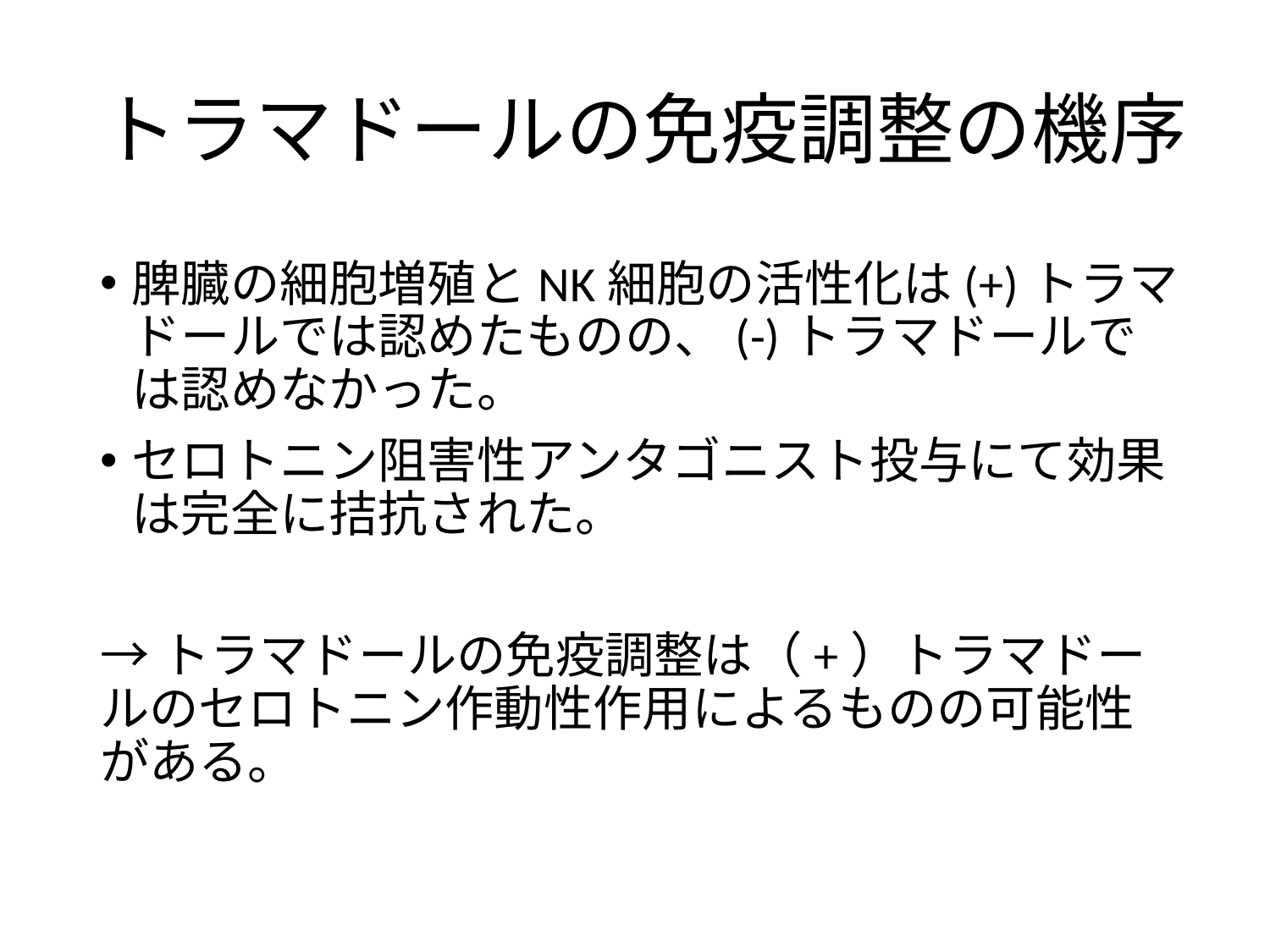

# トラマドールの免疫調整の機序
脾臓の細胞増殖とNK細胞の活性化は(+)トラマドールでは認めたものの、(-)トラマドールでは認めなかった。
セロトニン阻害性アンタゴニスト投与にて効果は完全に拮抗された。

→トラマドールの免疫調整は（+）トラマドールのセロトニン作動性作用によるものの可能性がある。